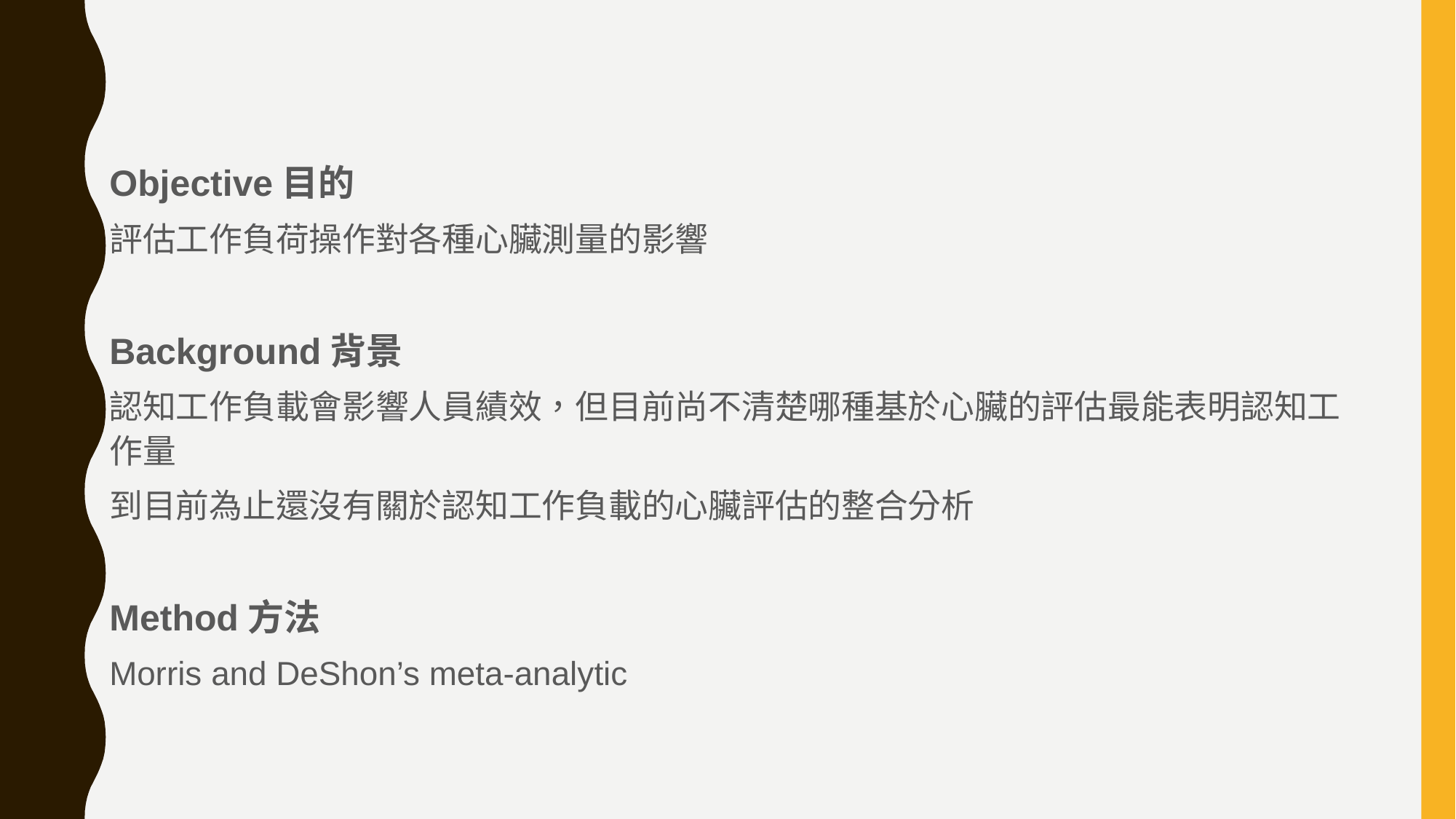

Objective目的
評估工作負荷操作對各種心臟測量的影響

Background背景
認知工作負載會影響人員績效，但目前尚不清楚哪種基於心臟的評估最能表明認知工作量
到目前為止還沒有關於認知工作負載的心臟評估的整合分析

Method方法
Morris and DeShon’s meta-analytic